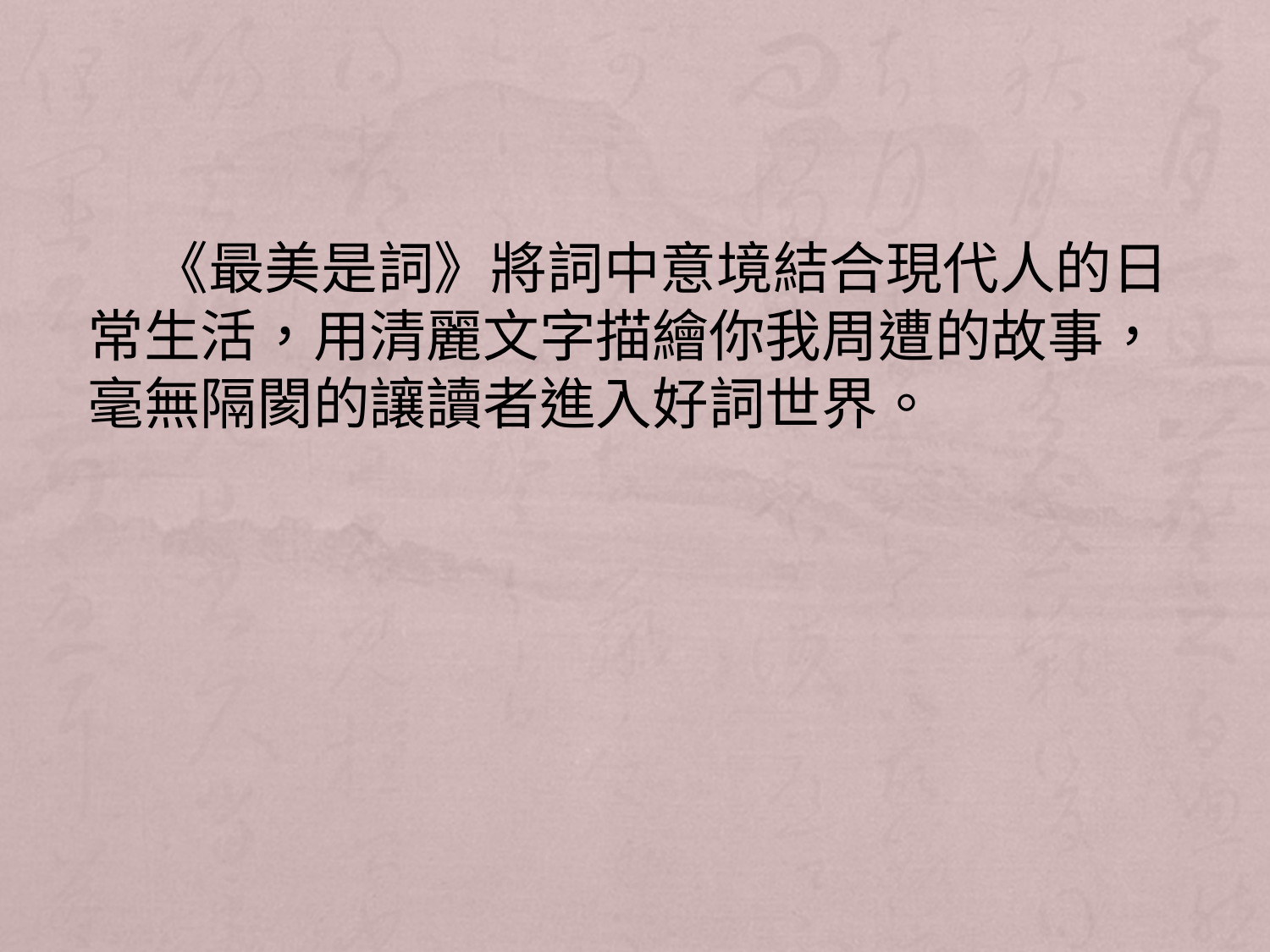

#
    《最美是詞》將詞中意境結合現代人的日常生活，用清麗文字描繪你我周遭的故事，毫無隔閡的讓讀者進入好詞世界。